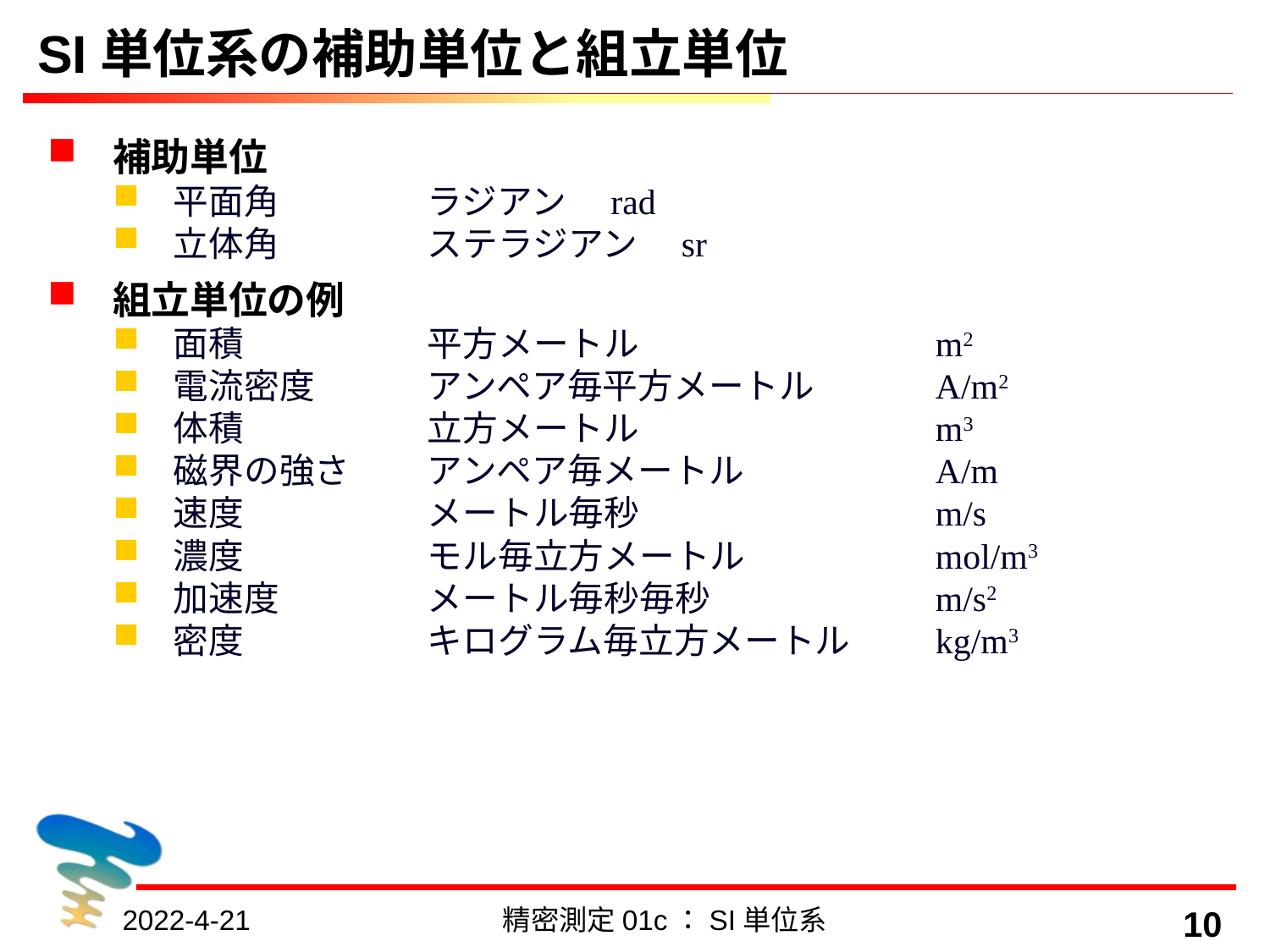

# SI単位系の補助単位と組立単位
補助単位
平面角　	ラジアン　rad
立体角　	ステラジアン　sr
組立単位の例
面積		平方メートル			m2
電流密度	アンペア毎平方メートル	A/m2
体積		立方メートル			m3
磁界の強さ	アンペア毎メートル		A/m
速度		メートル毎秒			m/s
濃度		モル毎立方メートル		mol/m3
加速度		メートル毎秒毎秒		m/s2
密度		キログラム毎立方メートル	kg/m3
2022-4-21
精密測定01c：SI単位系
10